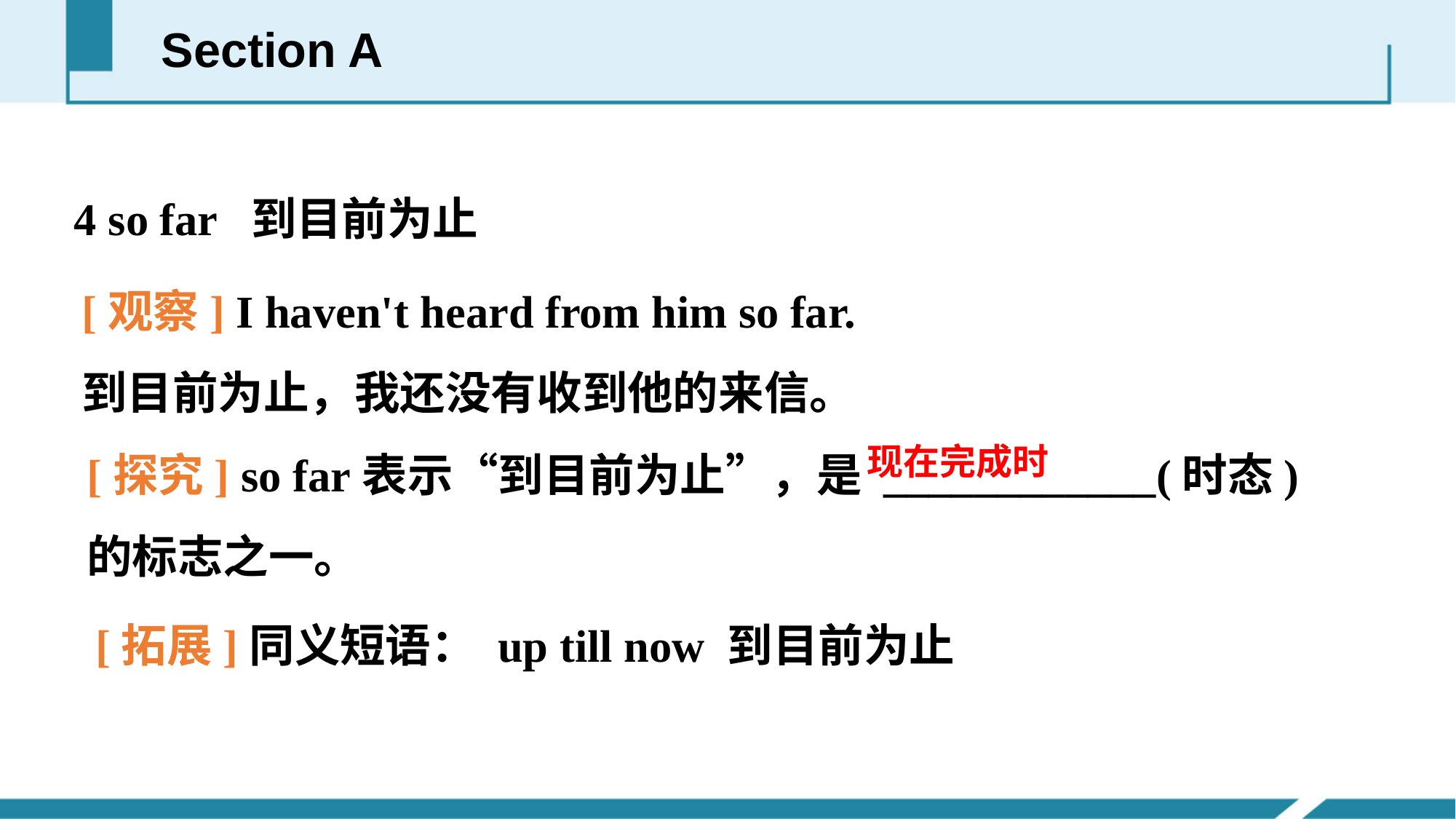

Section A
4 so far  到目前为止
[观察] I haven't heard from him so far.
到目前为止，我还没有收到他的来信。
[探究] so far表示“到目前为止”，是 ____________(时态)的标志之一。
现在完成时
[拓展]同义短语： up till now 到目前为止